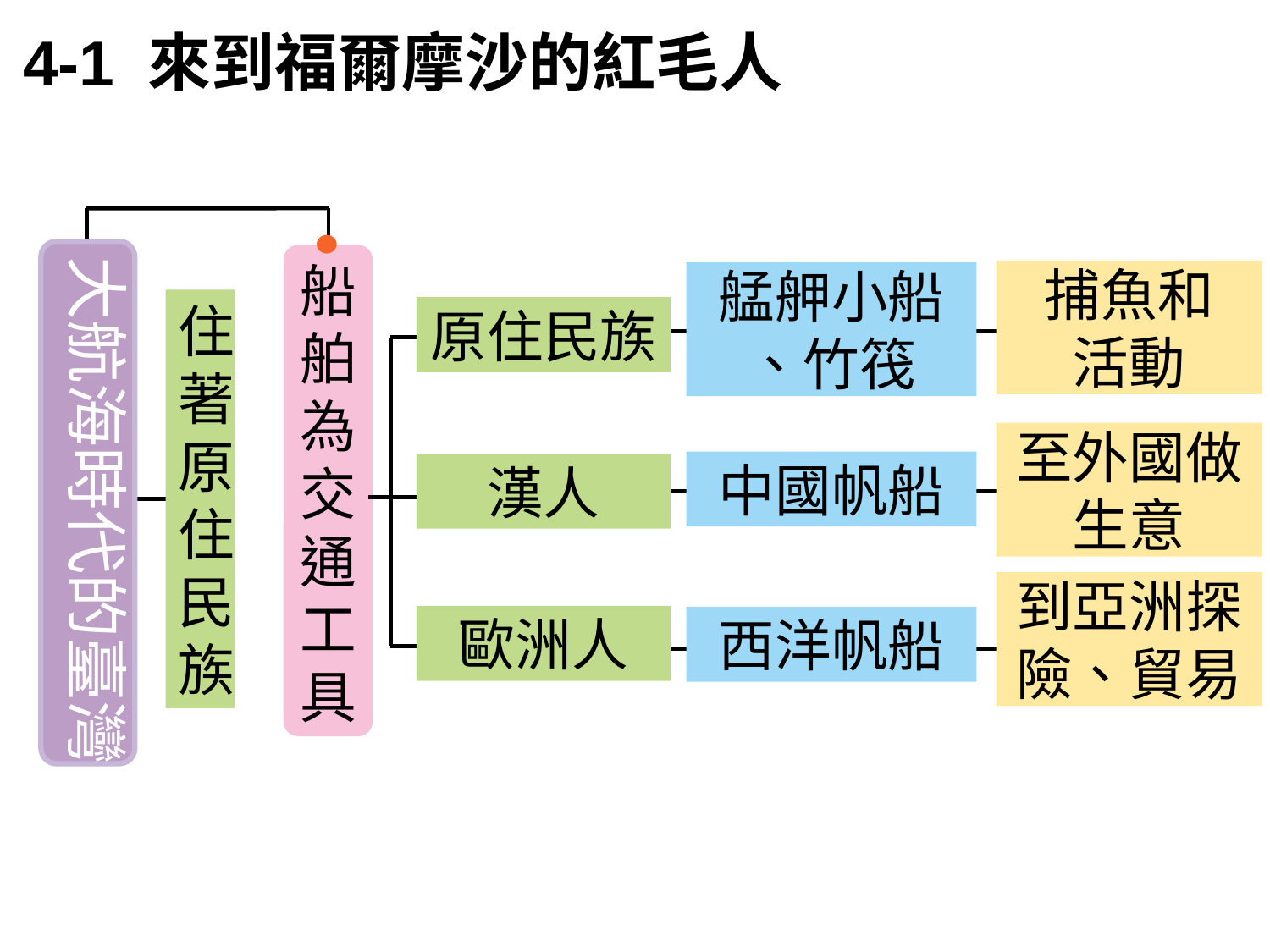

4-1 來到福爾摩沙的紅毛人

大航海時代的臺灣
船舶為交通工具
捕魚和
活動
艋舺小船
、竹筏
住著原住民族
原住民族
至外國做生意
中國帆船
漢人
到亞洲探險、貿易
歐洲人
西洋帆船